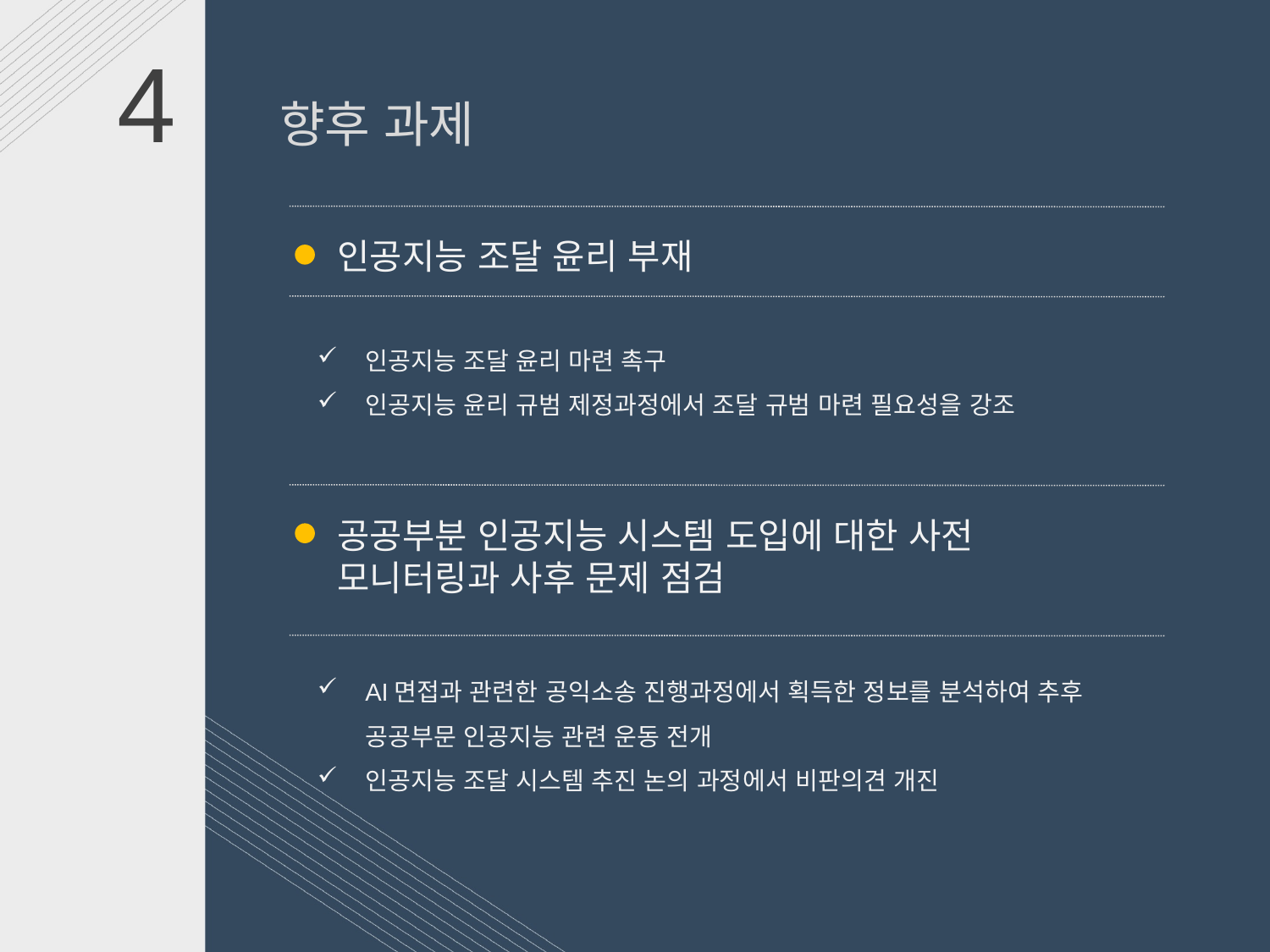

4    향후 과제
인공지능 조달 윤리 부재

인공지능 조달 윤리 마련 촉구
인공지능 윤리 규범 제정과정에서 조달 규범 마련 필요성을 강조

공공부분 인공지능 시스템 도입에 대한 사전 모니터링과 사후 문제 점검

AI면접과 관련한 공익소송 진행과정에서 획득한 정보를 분석하여 추후 공공부문 인공지능 관련 운동 전개
인공지능 조달 시스템 추진 논의 과정에서 비판의견 개진